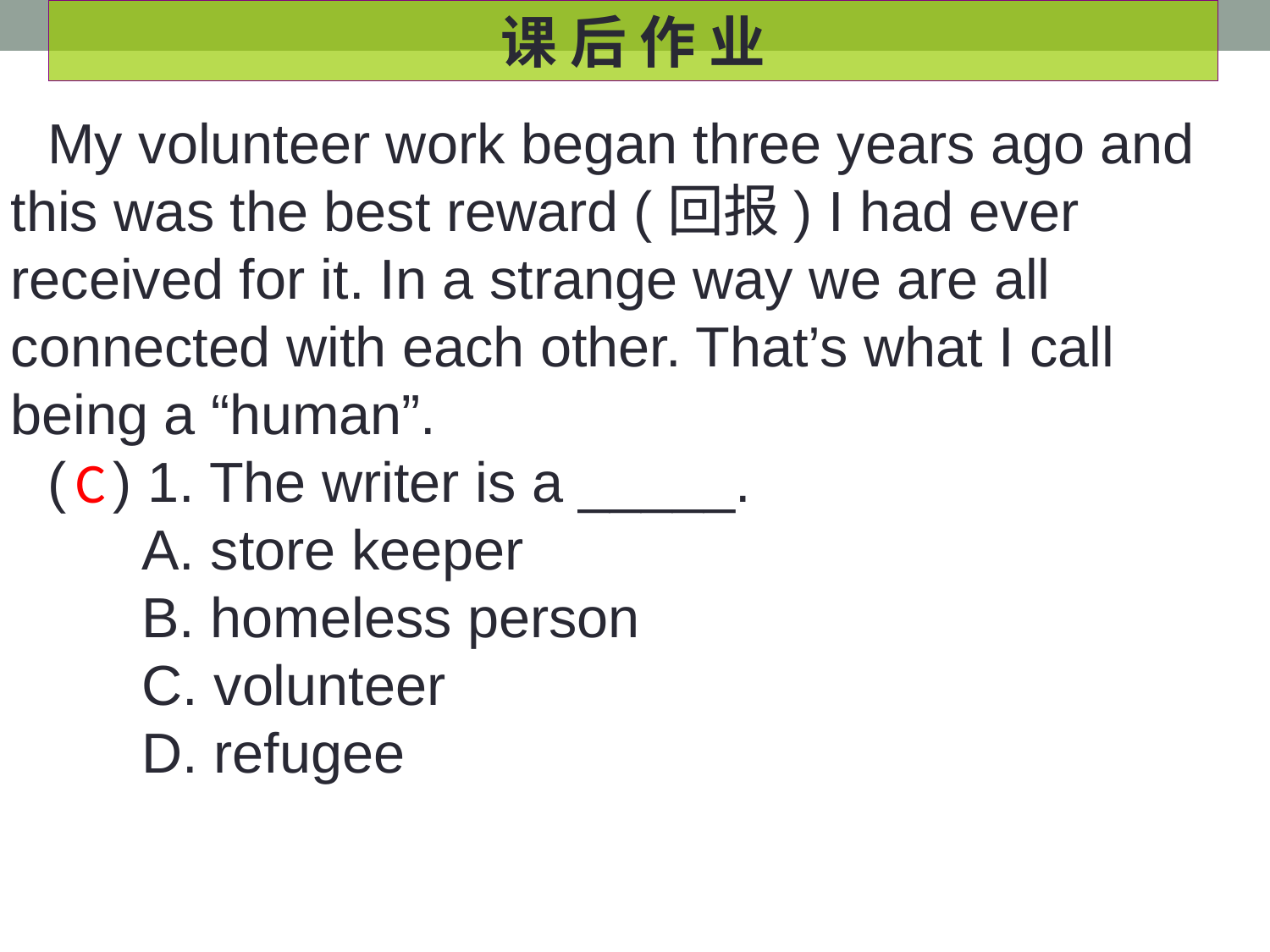

课 后 作 业
My volunteer work began three years ago and this was the best reward (回报) I had ever received for it. In a strange way we are all connected with each other. That’s what I call being a “human”.
(   ) 1. The writer is a _____.
      A. store keeper
      B. homeless person
      C. volunteer
      D. refugee

C